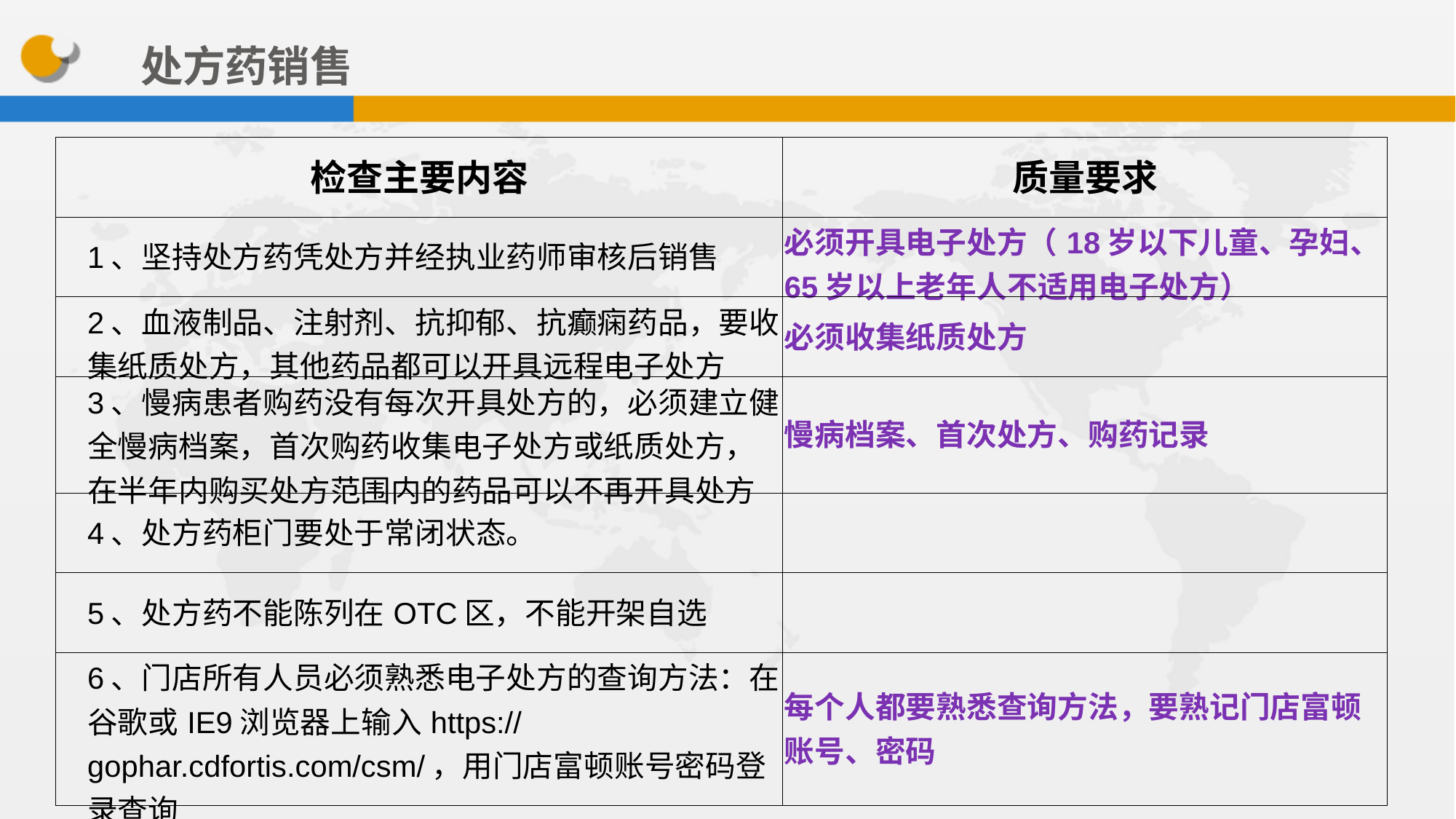

处方药销售
| 检查主要内容 | 质量要求 |
| --- | --- |
| 1、坚持处方药凭处方并经执业药师审核后销售 | 必须开具电子处方（18岁以下儿童、孕妇、65岁以上老年人不适用电子处方） |
| 2、血液制品、注射剂、抗抑郁、抗癫痫药品，要收集纸质处方，其他药品都可以开具远程电子处方 | 必须收集纸质处方 |
| 3、慢病患者购药没有每次开具处方的，必须建立健全慢病档案，首次购药收集电子处方或纸质处方，在半年内购买处方范围内的药品可以不再开具处方 | 慢病档案、首次处方、购药记录 |
| 4、处方药柜门要处于常闭状态。 |  |
| 5、处方药不能陈列在OTC区，不能开架自选 |  |
| 6、门店所有人员必须熟悉电子处方的查询方法：在谷歌或IE9浏览器上输入https://gophar.cdfortis.com/csm/，用门店富顿账号密码登录查询 | 每个人都要熟悉查询方法，要熟记门店富顿账号、密码 |
34%